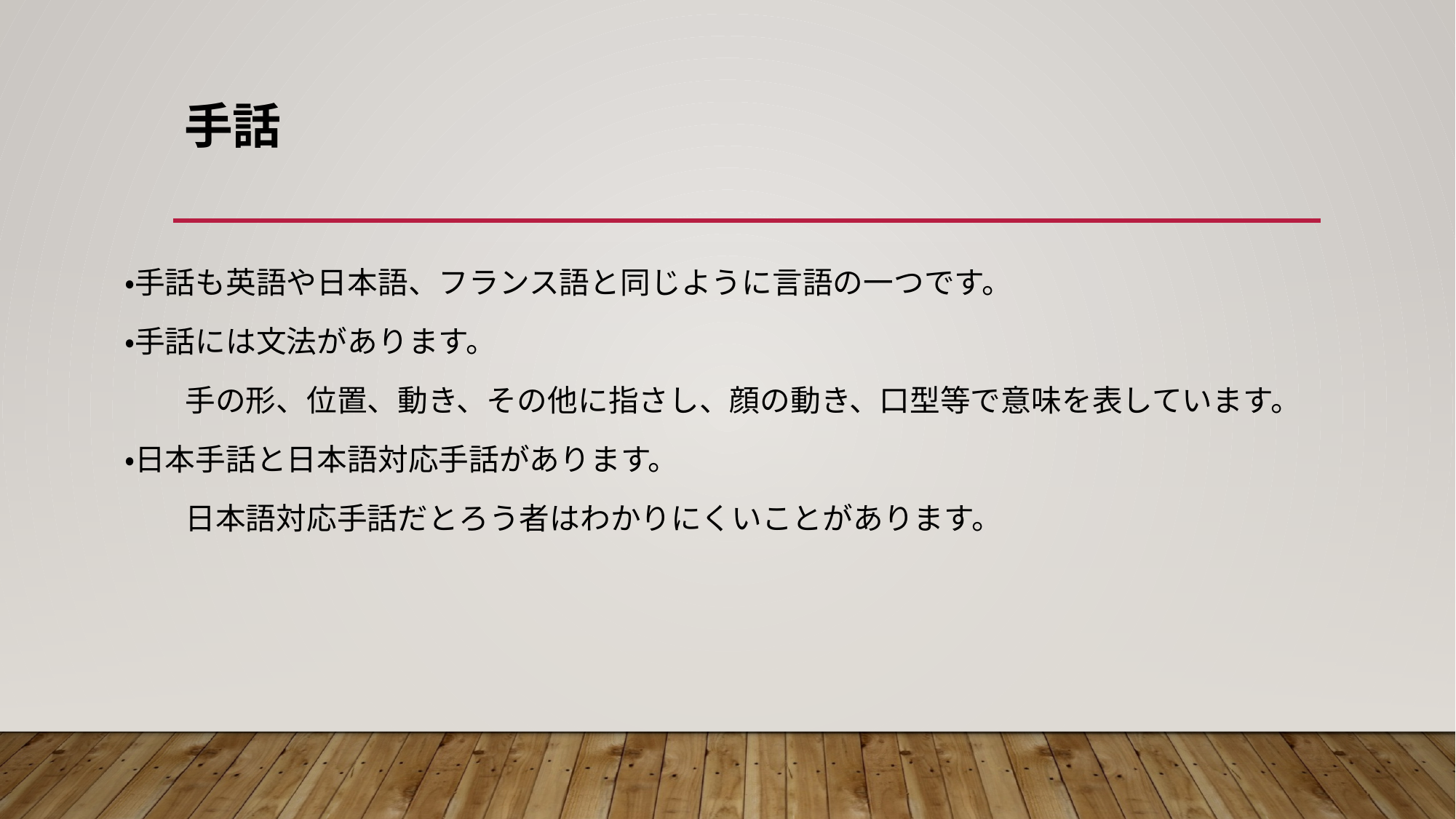

# 手話
・手話も英語や日本語、フランス語と同じように言語の一つです。
・手話には文法があります。
　　手の形、位置、動き、その他に指さし、顔の動き、口型等で意味を表しています。
・日本手話と日本語対応手話があります。
　　日本語対応手話だとろう者はわかりにくいことがあります。